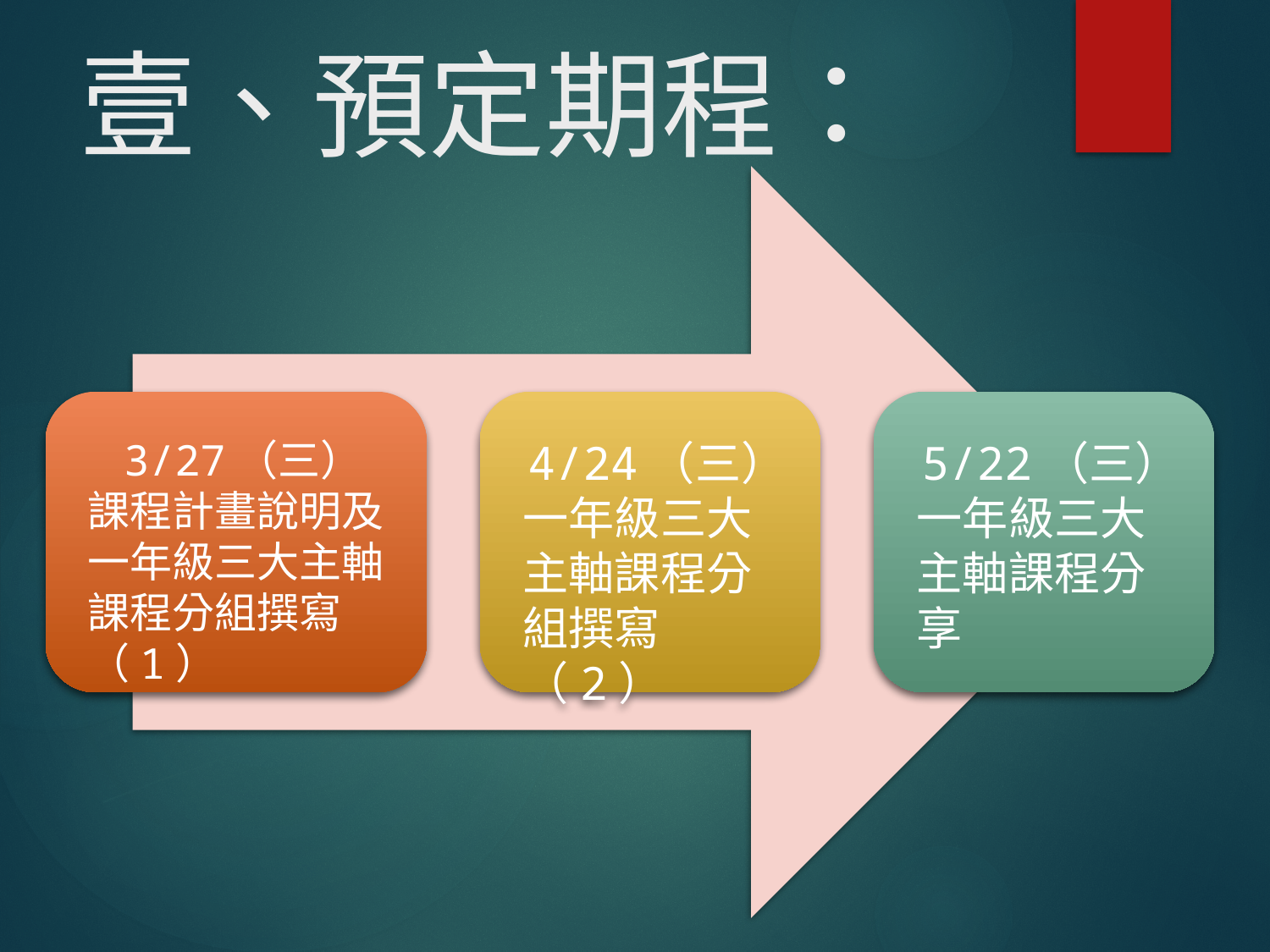

# 壹、預定期程：
3/27（三）
課程計畫說明及一年級三大主軸課程分組撰寫（1）
4/24（三）
一年級三大主軸課程分組撰寫（2）
5/22（三）
一年級三大主軸課程分享